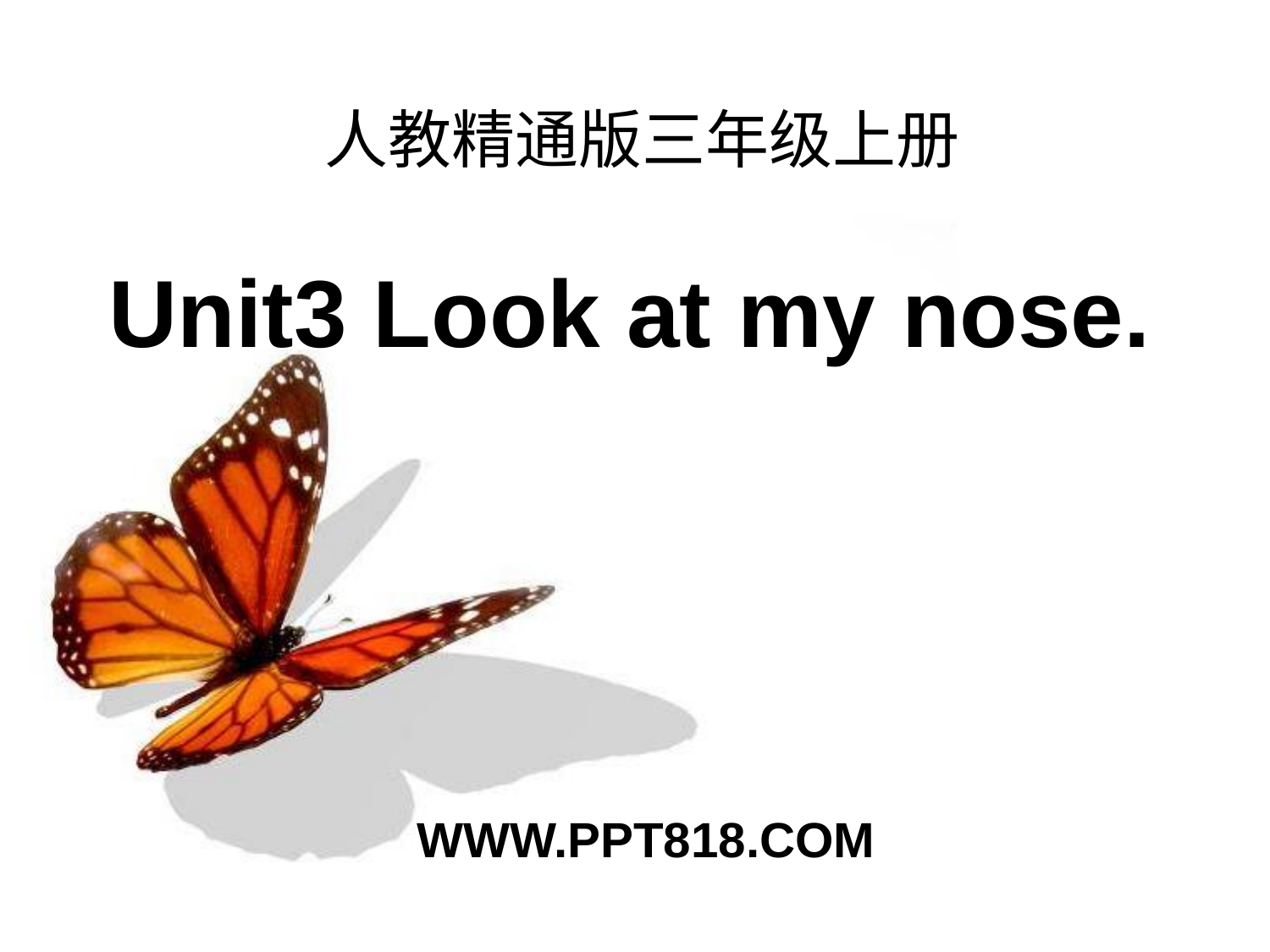

人教精通版三年级上册
# Unit3 Look at my nose.
WWW.PPT818.COM